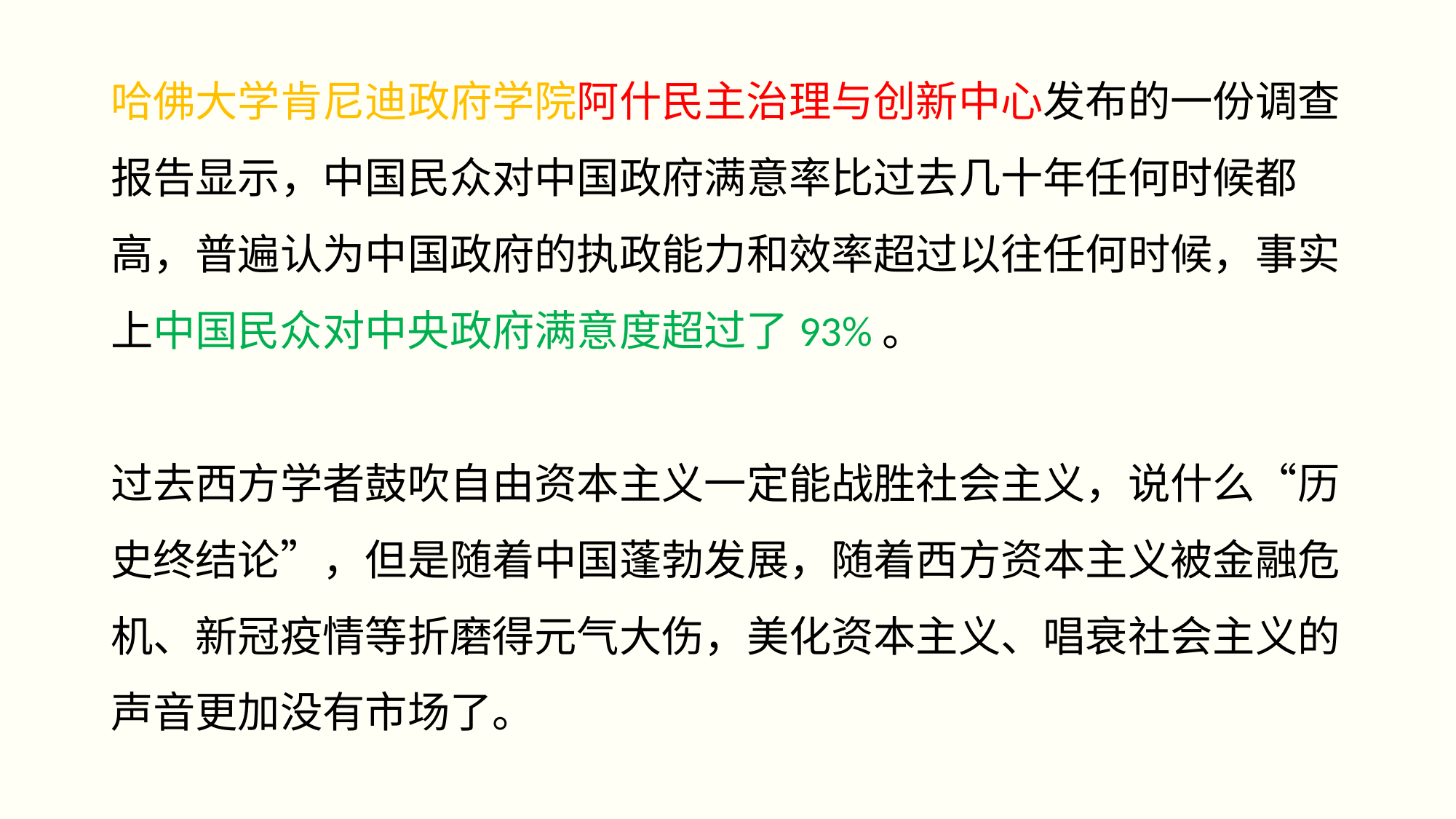

# 哈佛大学肯尼迪政府学院阿什民主治理与创新中心发布的一份调查报告显示，中国民众对中国政府满意率比过去几十年任何时候都高，普遍认为中国政府的执政能力和效率超过以往任何时候，事实上中国民众对中央政府满意度超过了93%。 过去西方学者鼓吹自由资本主义一定能战胜社会主义，说什么“历史终结论”，但是随着中国蓬勃发展，随着西方资本主义被金融危机、新冠疫情等折磨得元气大伤，美化资本主义、唱衰社会主义的声音更加没有市场了。